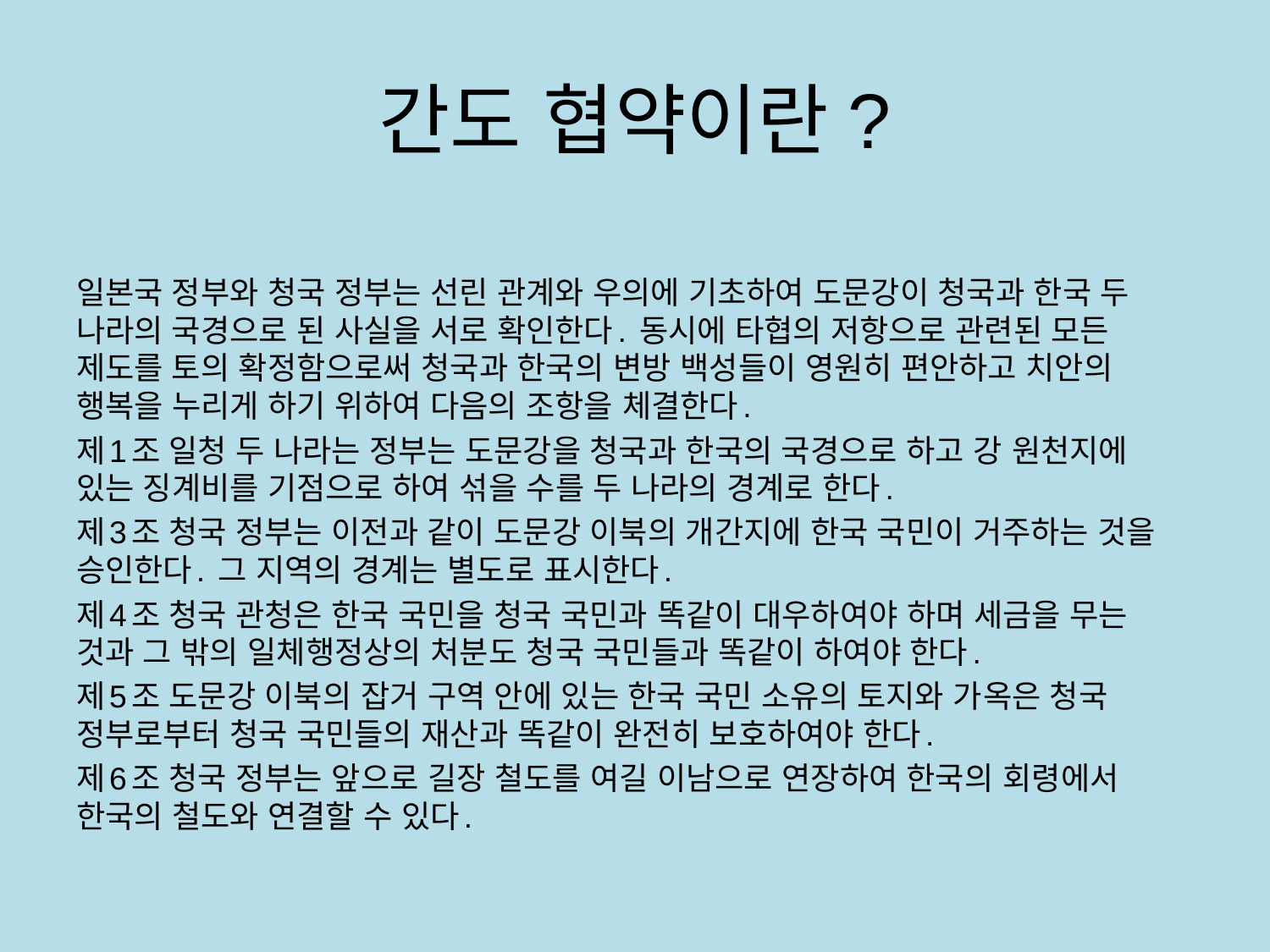

# 간도 협약이란?

일본국 정부와 청국 정부는 선린 관계와 우의에 기초하여 도문강이 청국과 한국 두 나라의 국경으로 된 사실을 서로 확인한다. 동시에 타협의 저항으로 관련된 모든 제도를 토의 확정함으로써 청국과 한국의 변방 백성들이 영원히 편안하고 치안의 행복을 누리게 하기 위하여 다음의 조항을 체결한다.
제1조 일청 두 나라는 정부는 도문강을 청국과 한국의 국경으로 하고 강 원천지에 있는 징계비를 기점으로 하여 섞을 수를 두 나라의 경계로 한다.
제3조 청국 정부는 이전과 같이 도문강 이북의 개간지에 한국 국민이 거주하는 것을 승인한다. 그 지역의 경계는 별도로 표시한다.
제4조 청국 관청은 한국 국민을 청국 국민과 똑같이 대우하여야 하며 세금을 무는 것과 그 밖의 일체행정상의 처분도 청국 국민들과 똑같이 하여야 한다.
제5조 도문강 이북의 잡거 구역 안에 있는 한국 국민 소유의 토지와 가옥은 청국 정부로부터 청국 국민들의 재산과 똑같이 완전히 보호하여야 한다.
제6조 청국 정부는 앞으로 길장 철도를 여길 이남으로 연장하여 한국의 회령에서 한국의 철도와 연결할 수 있다.